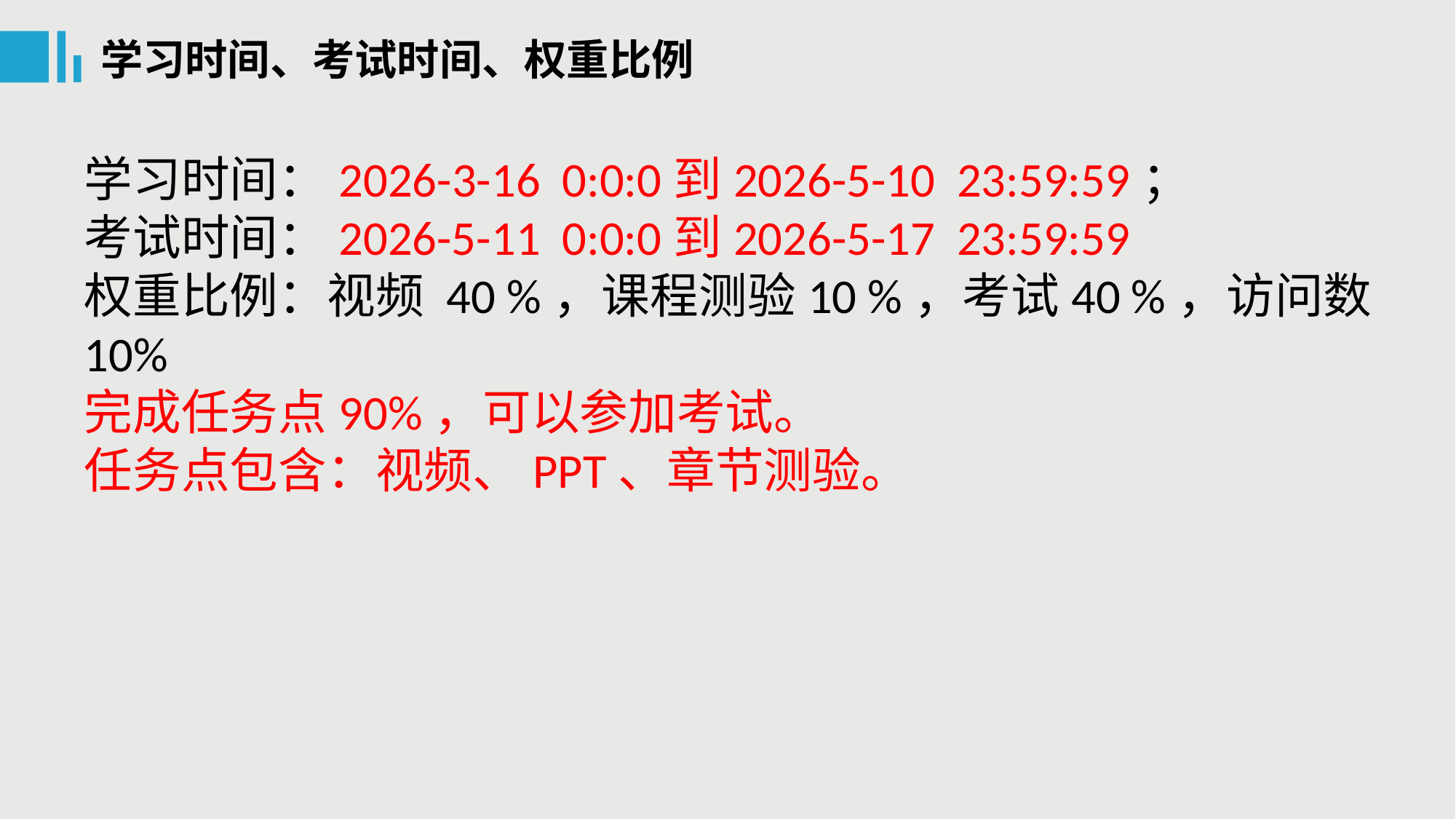

学习时间、考试时间、权重比例

学习时间：2026-3-16  0:0:0到2026-5-10  23:59:59；
考试时间：2026-5-11  0:0:0到2026-5-17  23:59:59
权重比例：视频 40 %，课程测验10 %，考试40 %，访问数10%
完成任务点90%，可以参加考试。
任务点包含：视频、PPT、章节测验。